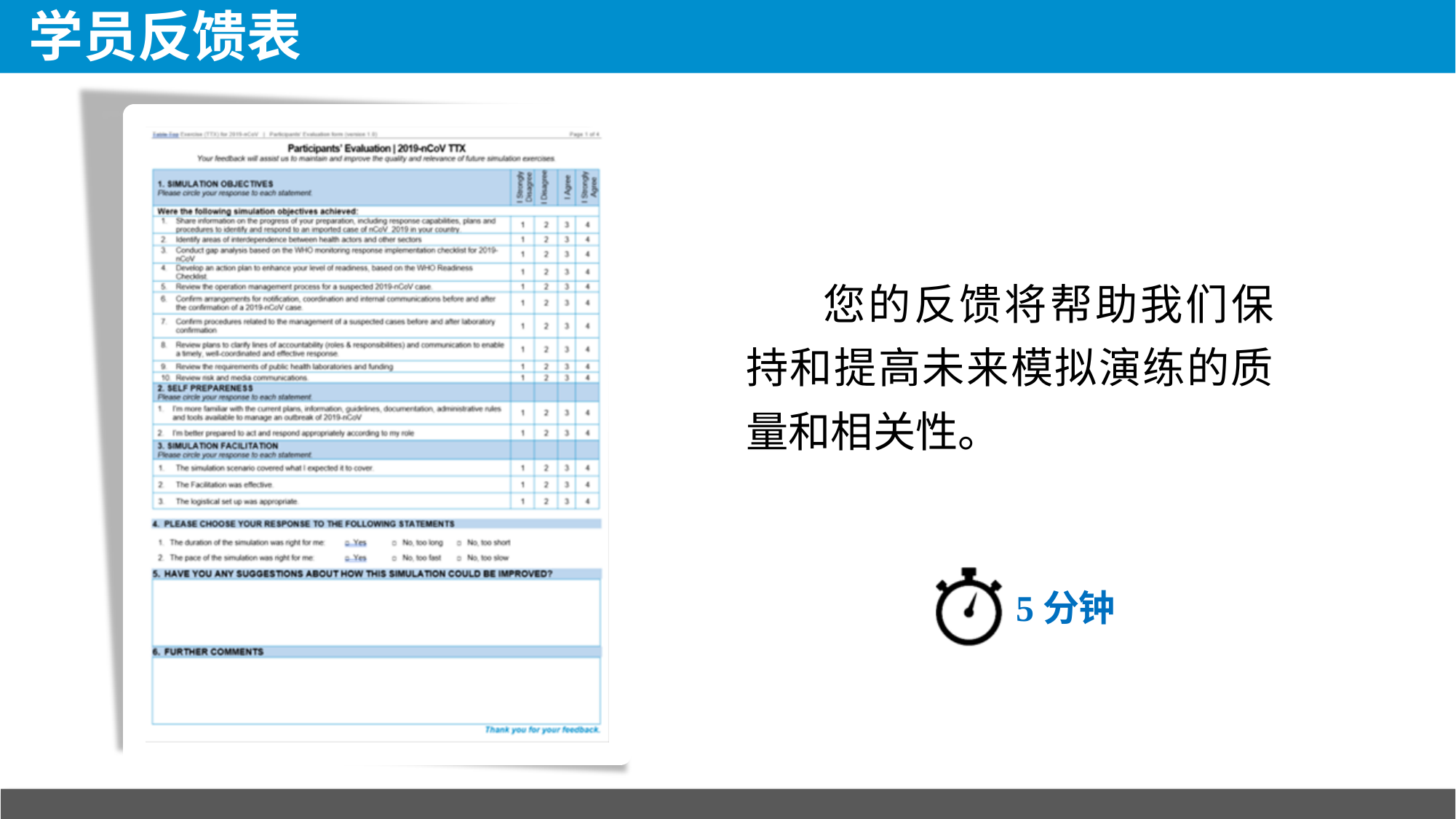

# 学员反馈表

您的反馈将帮助我们保持和提高未来模拟演练的质量和相关性。
5分钟